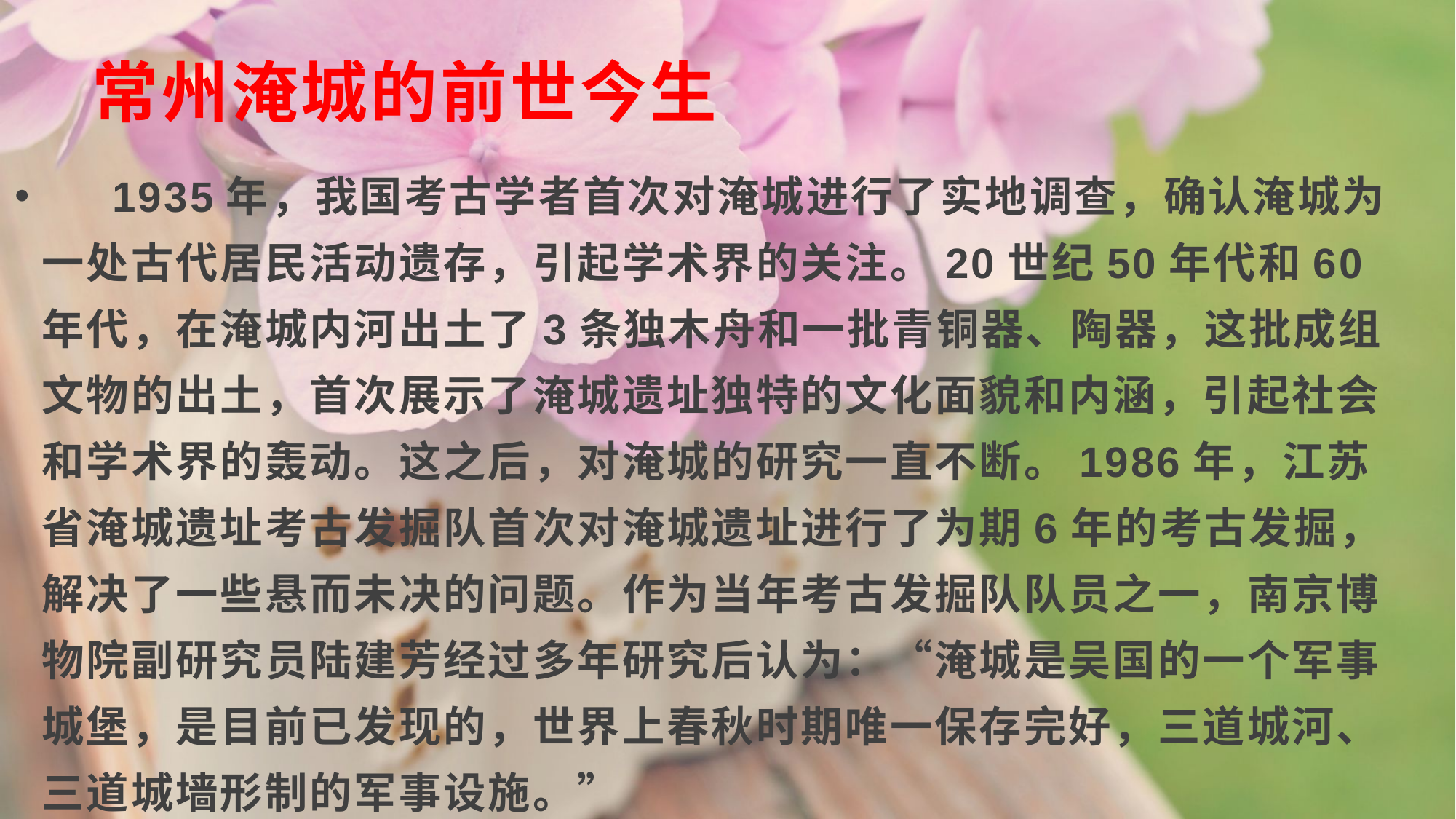

# 常州淹城的前世今生
     1935年，我国考古学者首次对淹城进行了实地调查，确认淹城为一处古代居民活动遗存，引起学术界的关注。20世纪50年代和60年代，在淹城内河出土了3条独木舟和一批青铜器、陶器，这批成组文物的出土，首次展示了淹城遗址独特的文化面貌和内涵，引起社会和学术界的轰动。这之后，对淹城的研究一直不断。1986年，江苏省淹城遗址考古发掘队首次对淹城遗址进行了为期6年的考古发掘，解决了一些悬而未决的问题。作为当年考古发掘队队员之一，南京博物院副研究员陆建芳经过多年研究后认为：“淹城是吴国的一个军事城堡，是目前已发现的，世界上春秋时期唯一保存完好，三道城河、三道城墙形制的军事设施。”